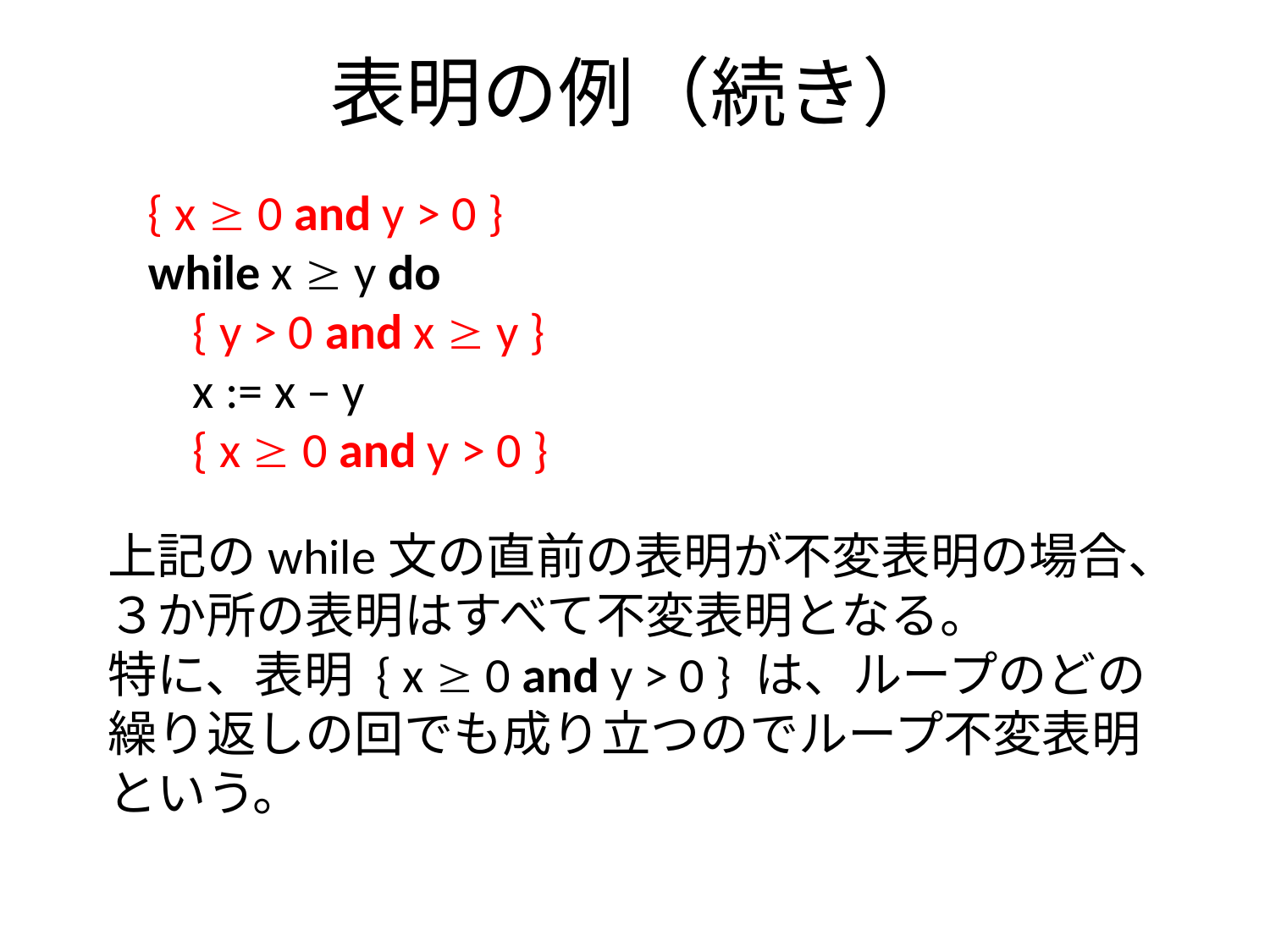

# 表明の例（続き）
 { x ≥ 0 and y > 0 }
 while x ≥ y do
     { y > 0 and x ≥ y }
     x := x – y
     { x ≥ 0 and y > 0 }
上記のwhile文の直前の表明が不変表明の場合、３か所の表明はすべて不変表明となる。
特に、表明 { x ≥ 0 and y > 0 } は、ループのどの繰り返しの回でも成り立つのでループ不変表明という。